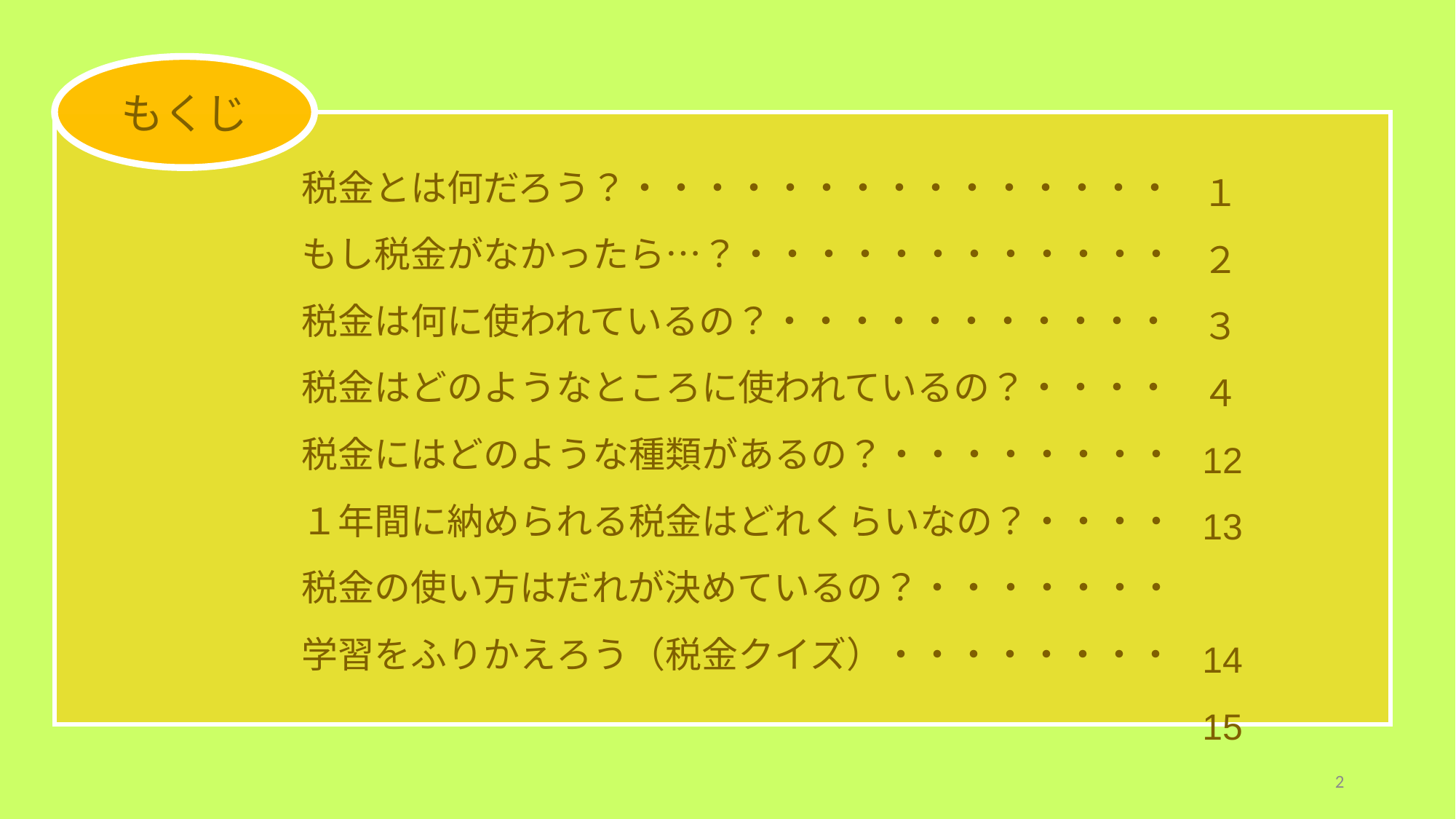

もくじ

税金とは何だろう？・・・・・・・・・・・・・・・

もし税金がなかったら…？・・・・・・・・・・・・

税金は何に使われているの？・・・・・・・・・・・

税金はどのようなところに使われているの？・・・・

税金にはどのような種類があるの？・・・・・・・・

１年間に納められる税金はどれくらいなの？・・・・

税金の使い方はだれが決めているの？・・・・・・・

学習をふりかえろう（税金クイズ）・・・・・・・・

１

２

３

４

12

13

14

15

2